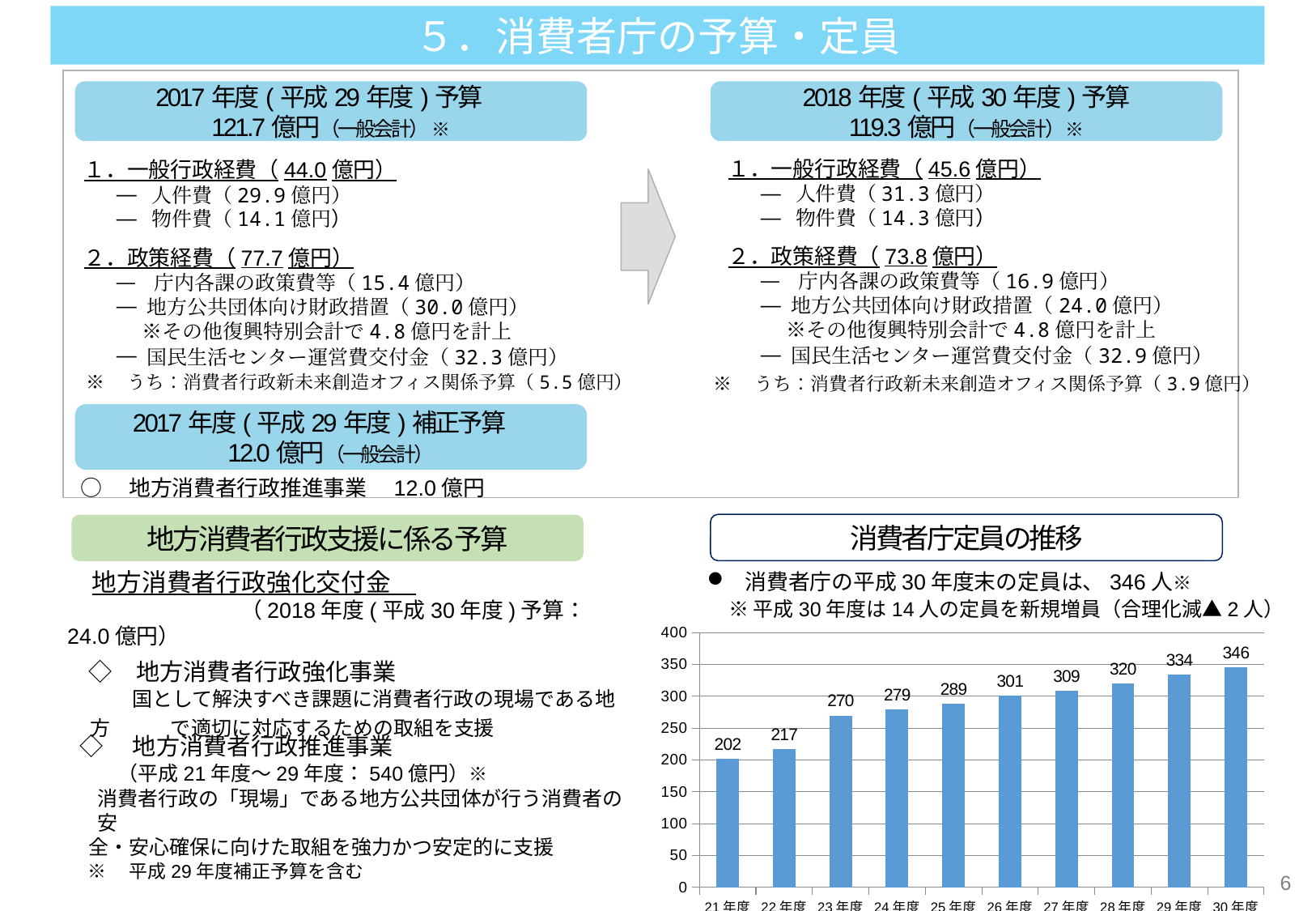

５．消費者庁の予算・定員

2018年度(平成30年度)予算
119.3億円（一般会計）※
2017年度(平成29年度)予算
121.7億円（一般会計） ※
１．一般行政経費（45.6億円）
人件費（31.3億円）
物件費（14.3億円）
２．政策経費（73.8億円）
　庁内各課の政策費等（16.9億円）
 地方公共団体向け財政措置（24.0億円）
　 ※その他復興特別会計で4.8億円を計上
 国民生活センター運営費交付金（32.9億円）
１．一般行政経費（44.0億円）
人件費（29.9億円）
物件費（14.1億円）
２．政策経費（77.7億円）
　庁内各課の政策費等（15.4億円）
 地方公共団体向け財政措置（30.0億円）
　 ※その他復興特別会計で4.8億円を計上
 国民生活センター運営費交付金（32.3億円）

※　うち：消費者行政新未来創造オフィス関係予算（5.5億円）
※　うち：消費者行政新未来創造オフィス関係予算（3.9億円）
2017年度(平成29年度)補正予算
12.0億円（一般会計）
○　地方消費者行政推進事業　12.0億円
消費者庁定員の推移
地方消費者行政支援に係る予算
　地方消費者行政強化交付金
　　　　　　　　（2018年度(平成30年度)予算：24.0億円）

　◇　地方消費者行政強化事業
　　　国として解決すべき課題に消費者行政の現場である地方　　　で適切に対応するための取組を支援
消費者庁の平成30年度末の定員は、346人※
　※ 平成30年度は14人の定員を新規増員（合理化減▲2人）

### Chart

| Category |  |
|---|---|
| 21年度 | 202.0 |
| 22年度 | 217.0 |
| 23年度 | 270.0 |
| 24年度 | 279.0 |
| 25年度 | 289.0 |
| 26年度 | 301.0 |
| 27年度 | 309.0 |
| 28年度 | 320.0 |
| 29年度 | 334.0 |
| 30年度 | 346.0 |
 ◇　地方消費者行政推進事業
　　（平成21年度～29年度：540億円）※
    消費者行政の「現場」である地方公共団体が行う消費者の安
  全・安心確保に向けた取組を強力かつ安定的に支援
   ※　平成29年度補正予算を含む

6